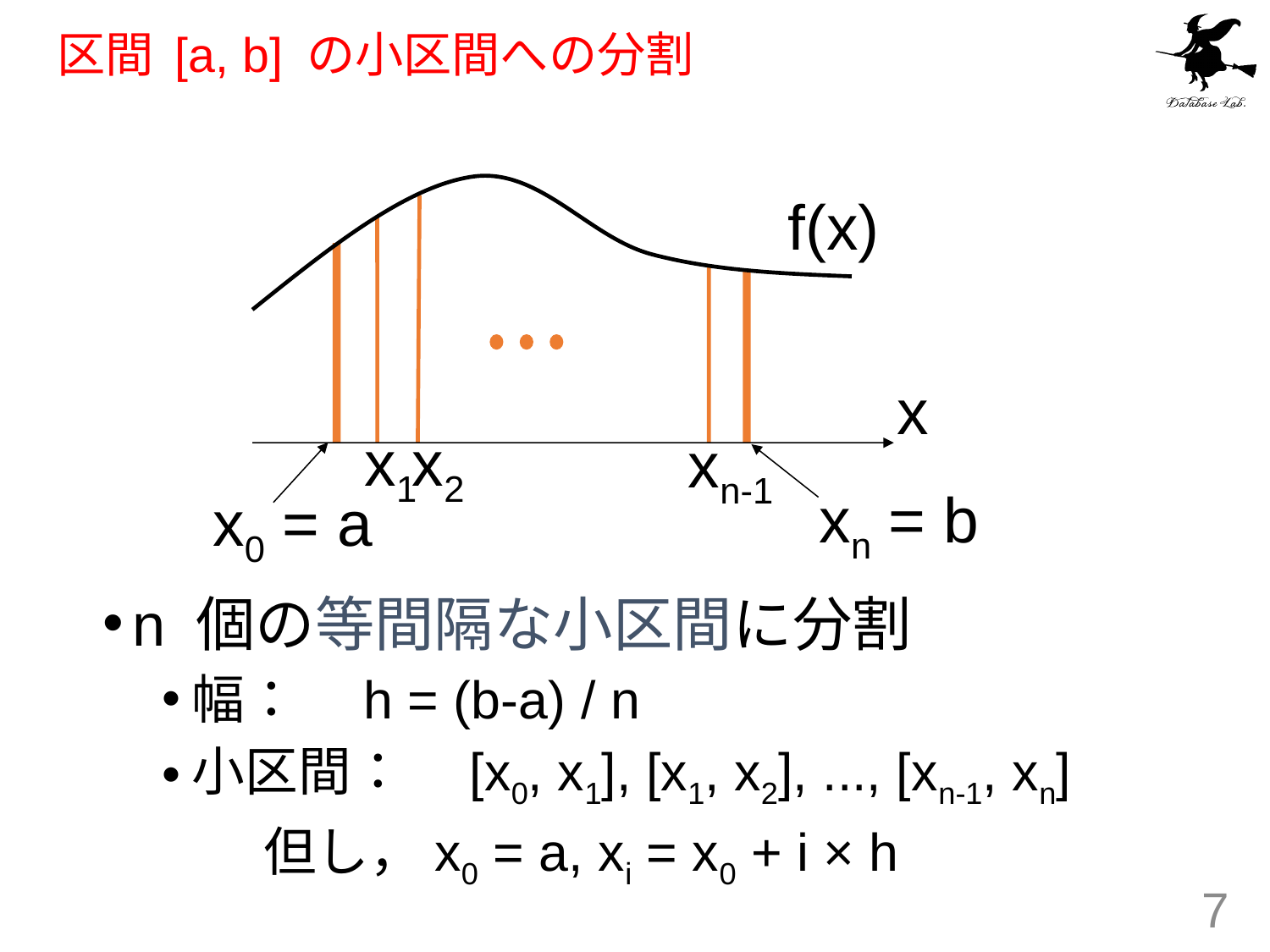

# 区間 [a, b] の小区間への分割

f(x)

x
x1
x2
xn-1

xn = b
x0 = a
n 個の等間隔な小区間に分割
幅：　h = (b-a) / n
小区間：　[x0, x1], [x1, x2], ..., [xn-1, xn]
			     但し，x0 = a, xi = x0 + i × h
7